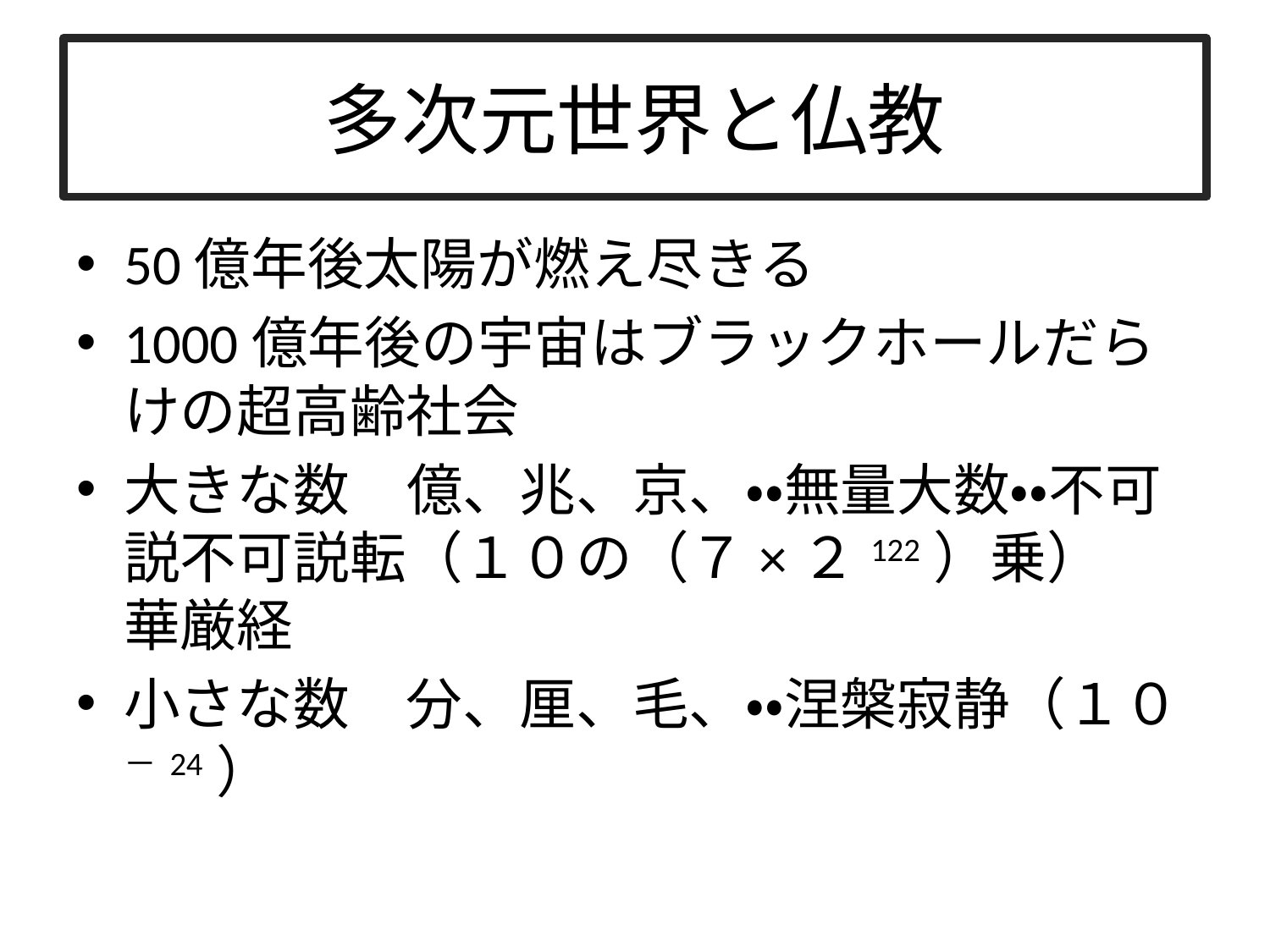

# 多次元世界と仏教
50億年後太陽が燃え尽きる
1000億年後の宇宙はブラックホールだらけの超高齢社会
大きな数　億、兆、京、・・無量大数・・不可説不可説転（１０の（７×２122）乗）　華厳経
小さな数　分、厘、毛、・・涅槃寂静（１０－24）